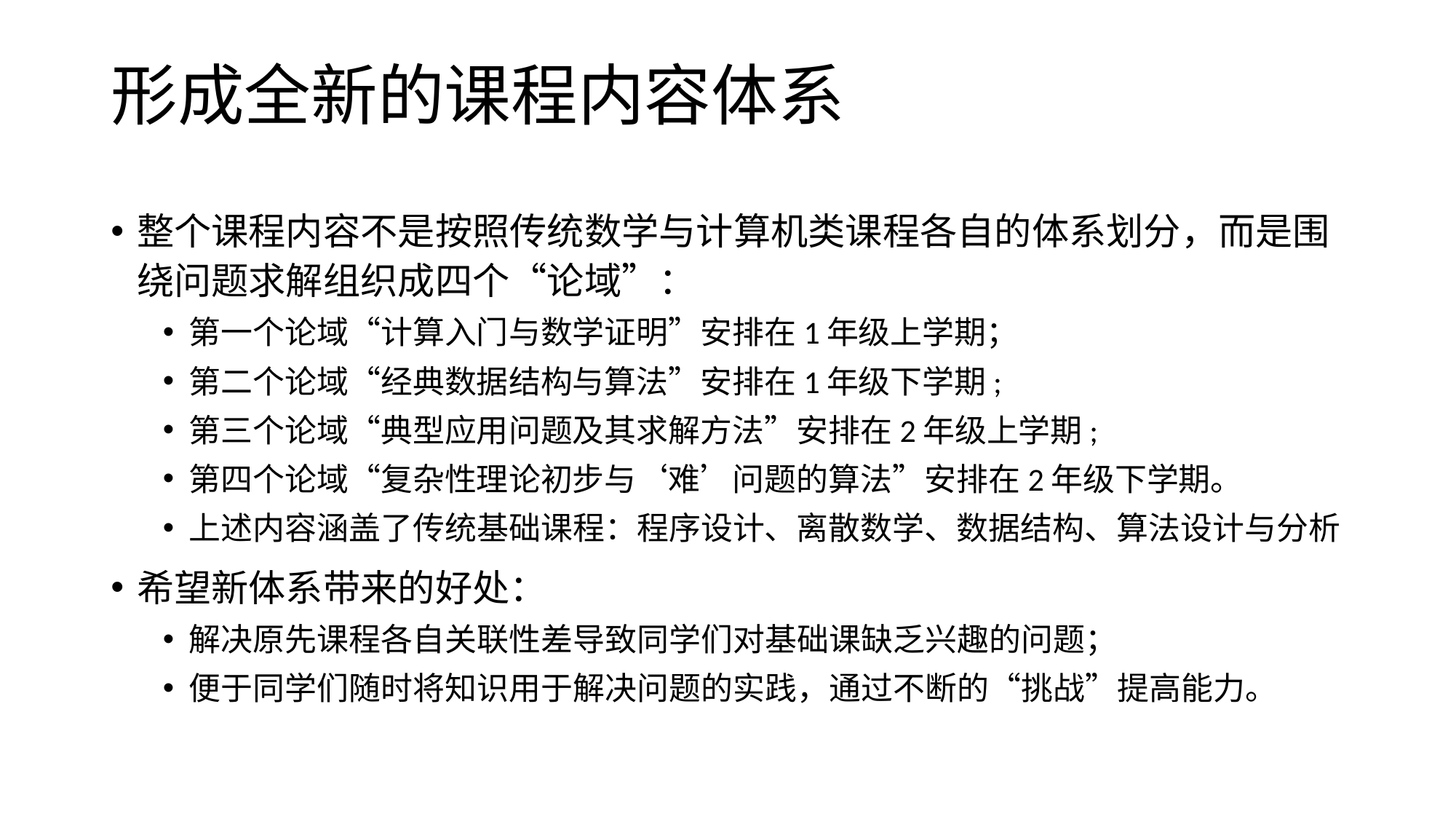

# 形成全新的课程内容体系
整个课程内容不是按照传统数学与计算机类课程各自的体系划分，而是围绕问题求解组织成四个“论域”：
第一个论域“计算入门与数学证明”安排在1年级上学期；
第二个论域“经典数据结构与算法”安排在1年级下学期;
第三个论域“典型应用问题及其求解方法”安排在2年级上学期;
第四个论域“复杂性理论初步与‘难’问题的算法”安排在2年级下学期。
上述内容涵盖了传统基础课程：程序设计、离散数学、数据结构、算法设计与分析
希望新体系带来的好处：
解决原先课程各自关联性差导致同学们对基础课缺乏兴趣的问题；
便于同学们随时将知识用于解决问题的实践，通过不断的“挑战”提高能力。